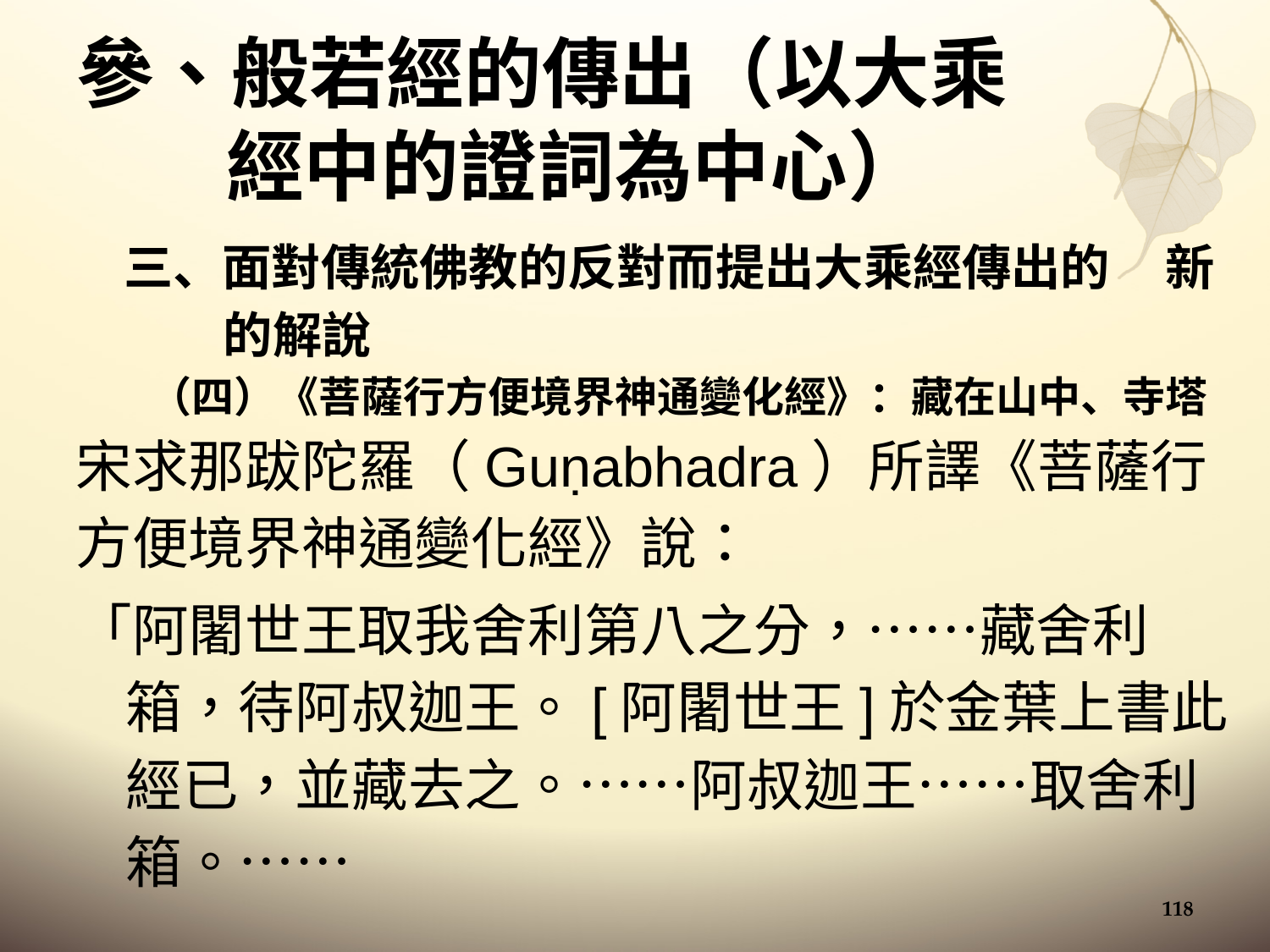

# 參、般若經的傳出（以大乘經中的證詞為中心）
三、面對傳統佛教的反對而提出大乘經傳出的    新的解說
（四）《菩薩行方便境界神通變化經》：藏在山中、寺塔
宋求那跋陀羅（Guṇabhadra）所譯《菩薩行方便境界神通變化經》說：
「阿闍世王取我舍利第八之分，……藏舍利箱，待阿叔迦王。[阿闍世王]於金葉上書此經已，並藏去之。……阿叔迦王……取舍利箱。……
118